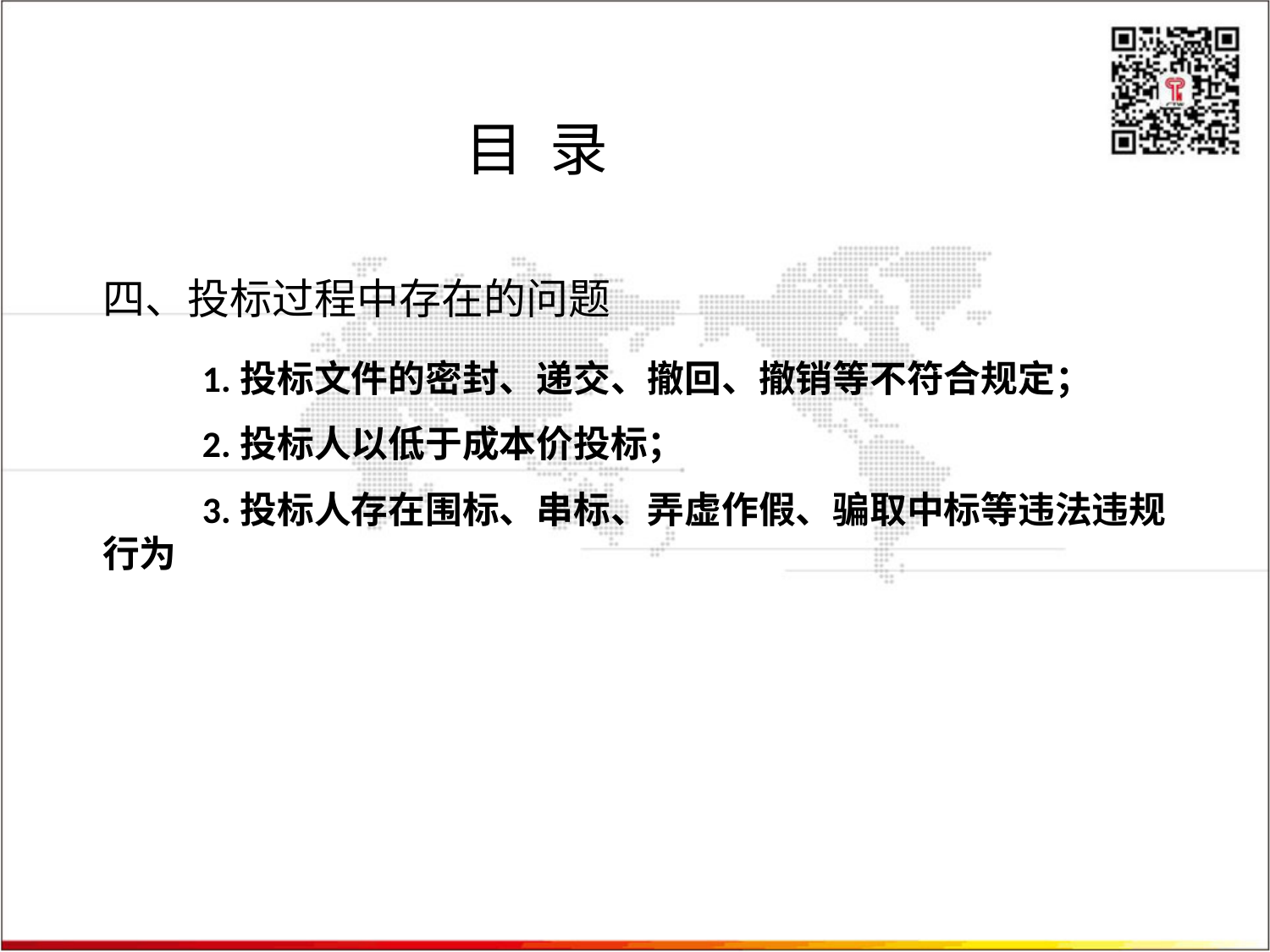

目  录
四、投标过程中存在的问题
1.投标文件的密封、递交、撤回、撤销等不符合规定；
2.投标人以低于成本价投标；
3.投标人存在围标、串标、弄虚作假、骗取中标等违法违规行为